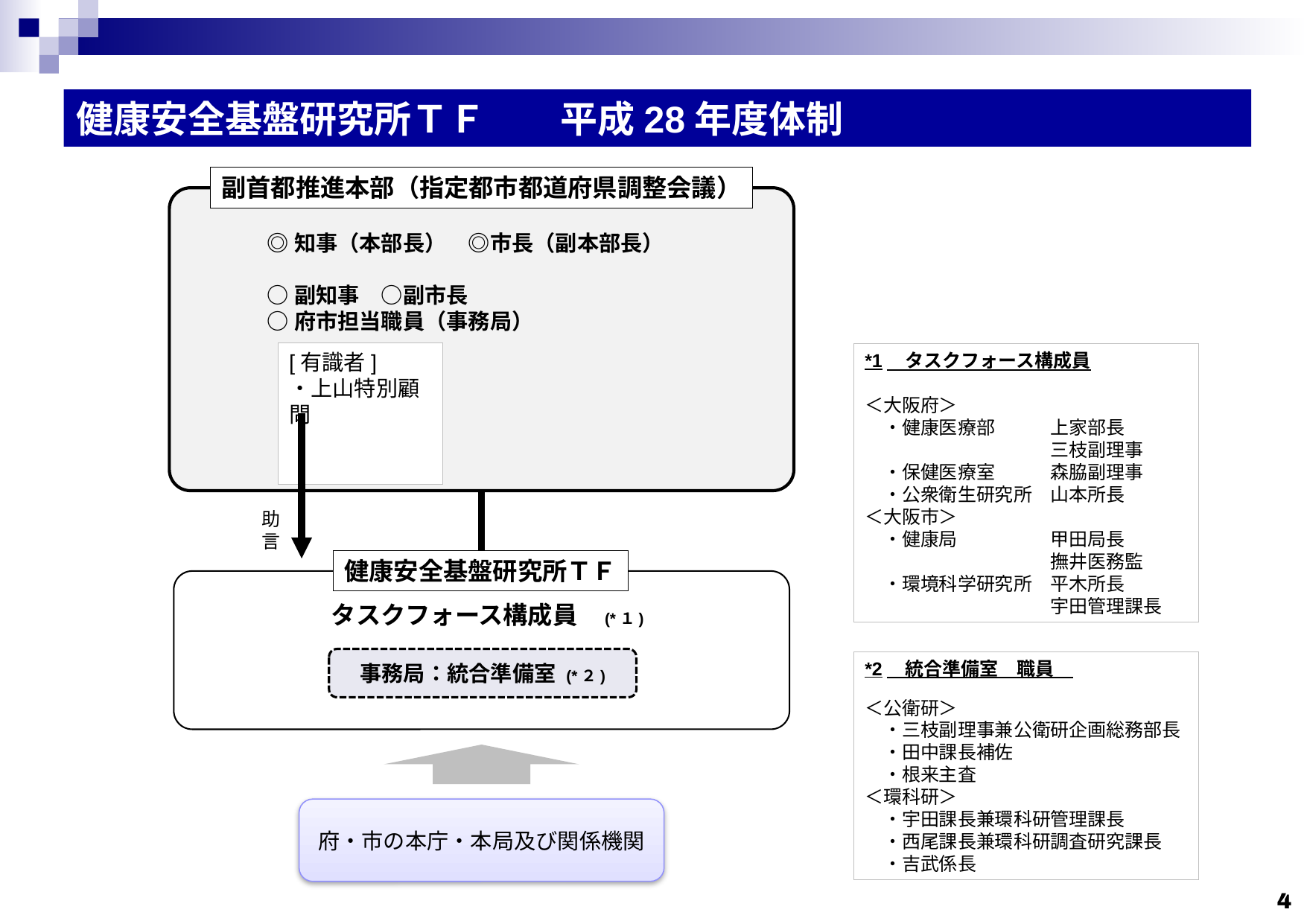

健康安全基盤研究所ＴＦ　　平成28年度体制
副首都推進本部（指定都市都道府県調整会議）

◎知事（本部長）　◎市長（副本部長）

○副知事　○副市長
○府市担当職員（事務局）
*1　タスクフォース構成員

＜大阪府＞
　・健康医療部　　　上家部長
　　　　　　　　　　三枝副理事
　・保健医療室　　　森脇副理事
　・公衆衛生研究所　山本所長
＜大阪市＞
　・健康局　　　　　甲田局長
　　　　　　　　　　撫井医務監
　・環境科学研究所　平木所長
　　　　　　　　　　宇田管理課長
[有識者]
・上山特別顧問

助言
健康安全基盤研究所ＴＦ

タスクフォース構成員　(*１)
事務局：統合準備室 (*２)
*2　統合準備室　職員

＜公衛研＞
　・三枝副理事兼公衛研企画総務部長
　・田中課長補佐
　・根来主査
＜環科研＞
　・宇田課長兼環科研管理課長
　・西尾課長兼環科研調査研究課長
　・吉武係長

府・市の本庁・本局及び関係機関
4